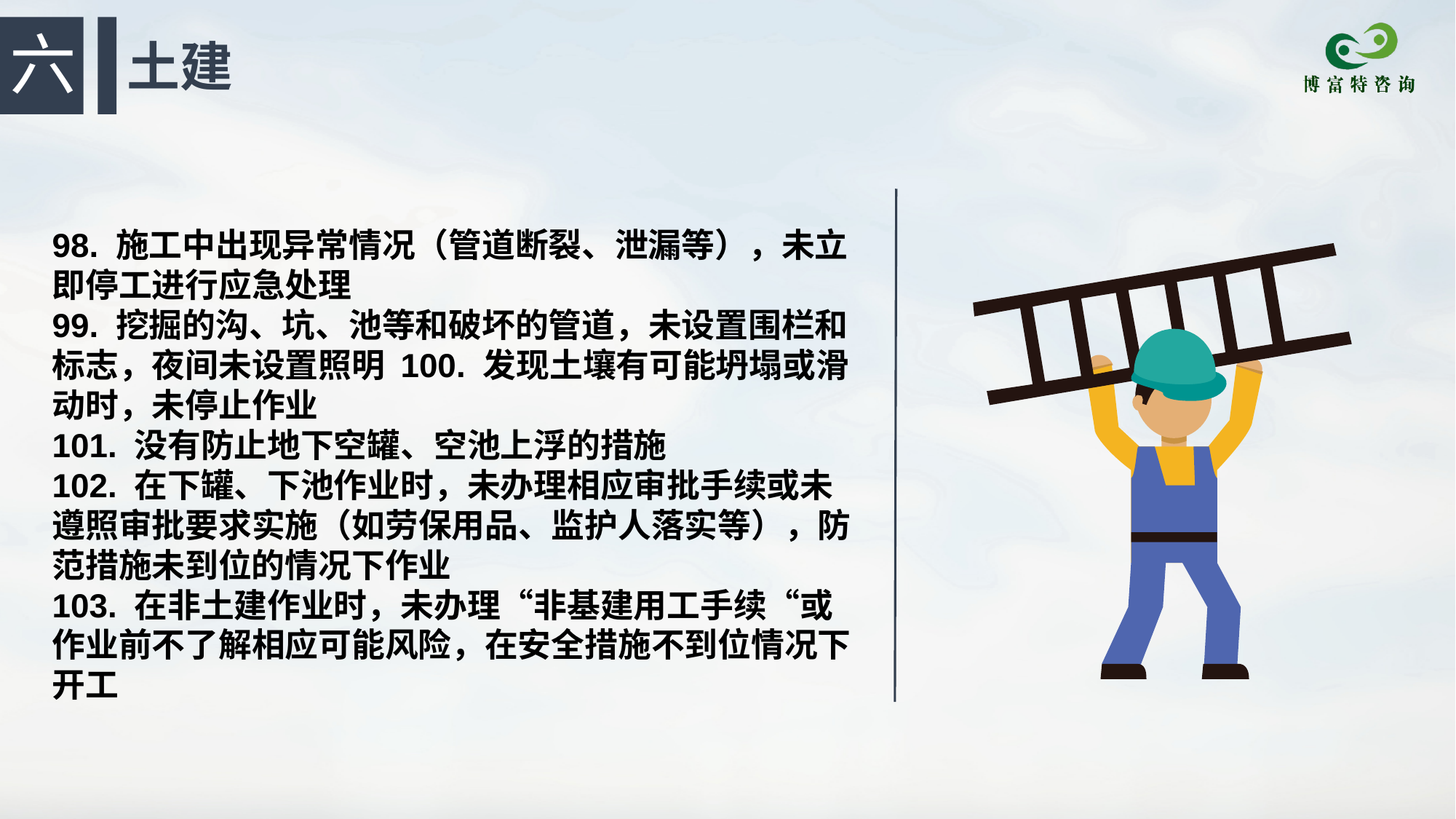

六

土建
98. 施工中出现异常情况（管道断裂、泄漏等），未立即停工进行应急处理
99. 挖掘的沟、坑、池等和破坏的管道，未设置围栏和标志，夜间未设置照明 100. 发现土壤有可能坍塌或滑动时，未停止作业
101. 没有防止地下空罐、空池上浮的措施
102. 在下罐、下池作业时，未办理相应审批手续或未遵照审批要求实施（如劳保用品、监护人落实等），防范措施未到位的情况下作业
103. 在非土建作业时，未办理“非基建用工手续“或作业前不了解相应可能风险，在安全措施不到位情况下开工